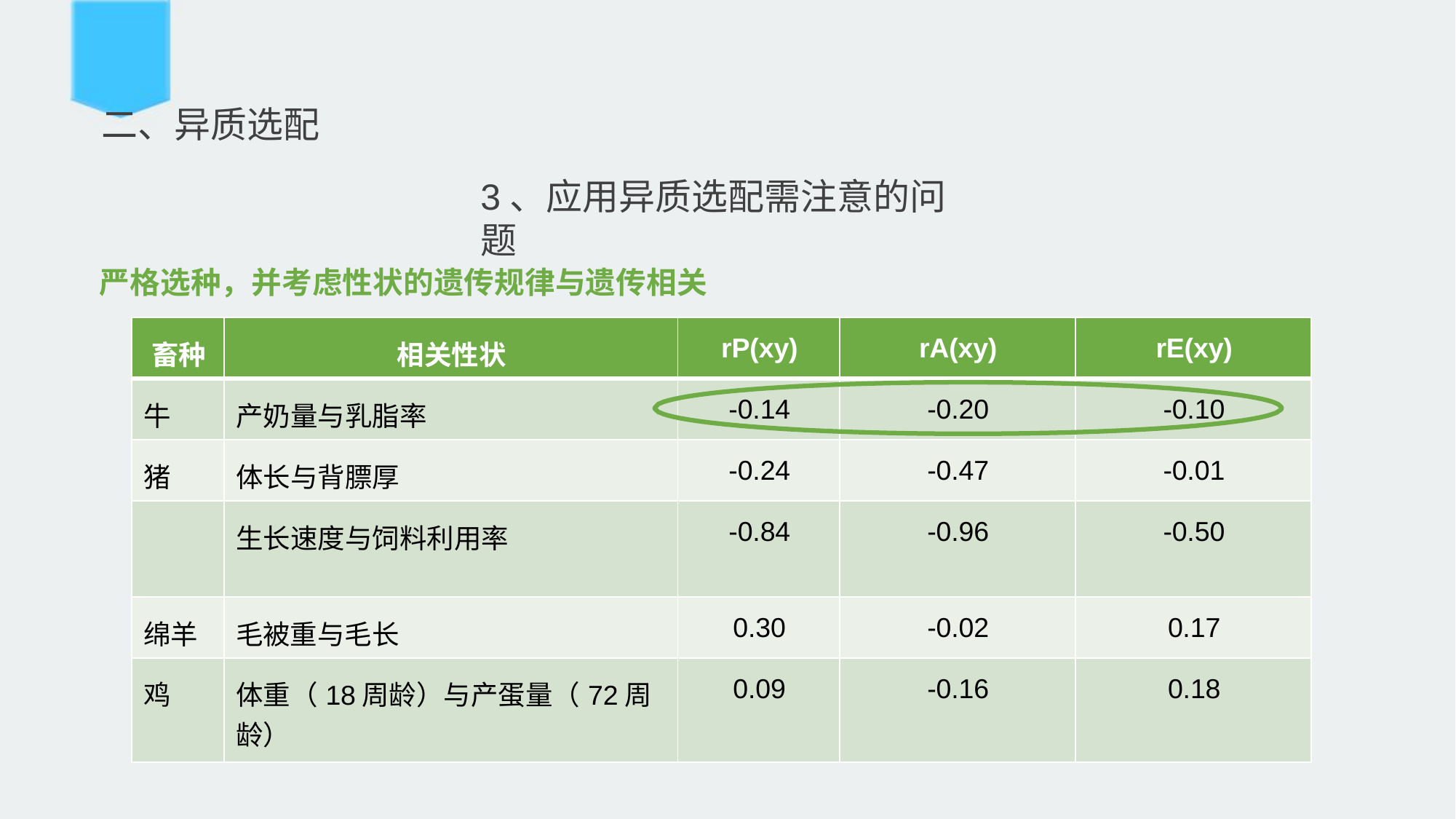

# 二、异质选配
3、应用异质选配需注意的问题

严格选种，并考虑性状的遗传规律与遗传相关
| 畜种 | 相关性状 | rP(xy) | rA(xy) | rE(xy) |
| --- | --- | --- | --- | --- |
| 牛 | 产奶量与乳脂率 | -0.14 | -0.20 | -0.10 |
| 猪 | 体长与背膘厚 | -0.24 | -0.47 | -0.01 |
|  | 生长速度与饲料利用率 | -0.84 | -0.96 | -0.50 |
| 绵羊 | 毛被重与毛长 | 0.30 | -0.02 | 0.17 |
| 鸡 | 体重（18周龄）与产蛋量（72周龄） | 0.09 | -0.16 | 0.18 |